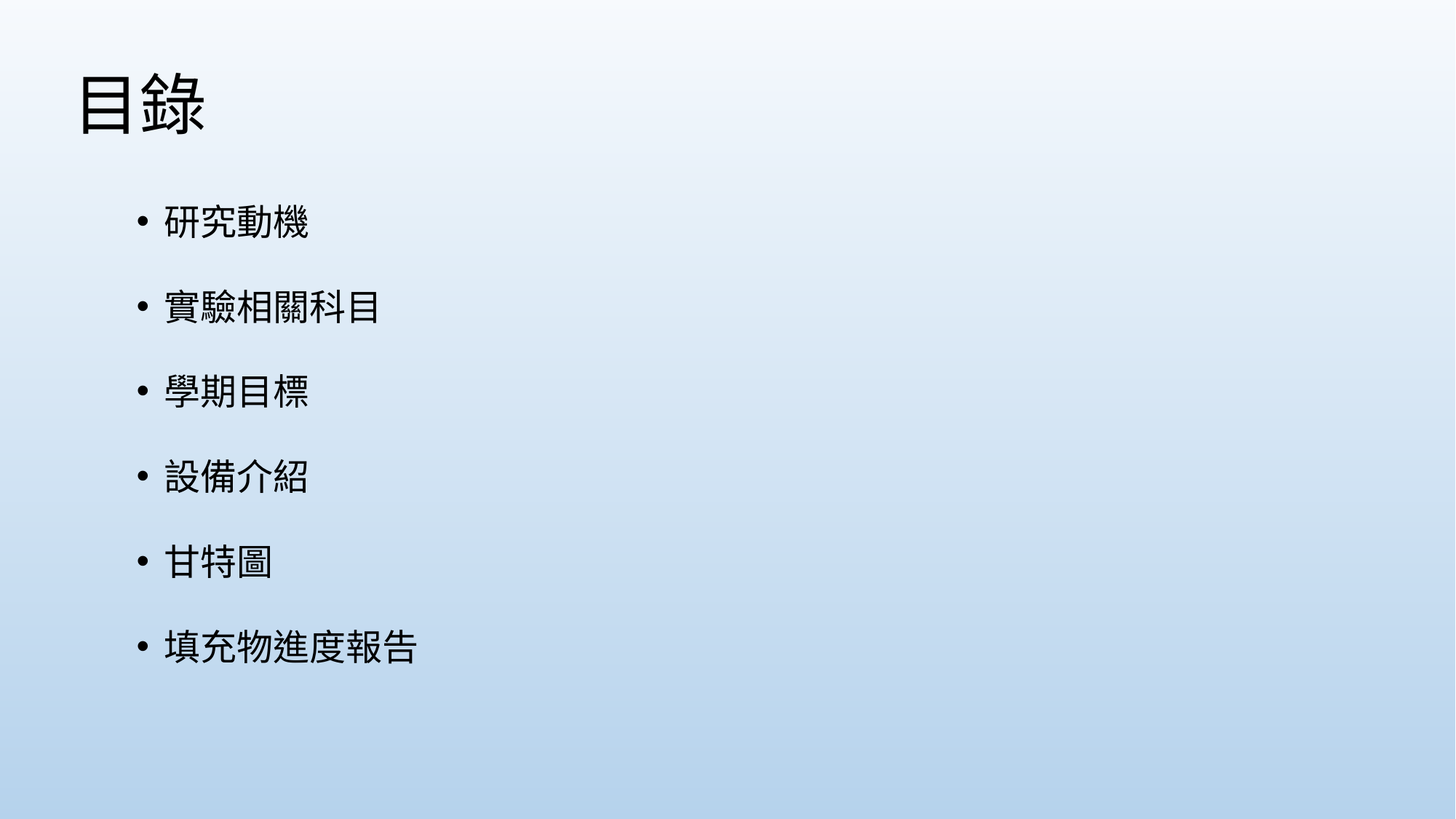

# 目錄
研究動機
實驗相關科目
學期目標
設備介紹
甘特圖
填充物進度報告
2